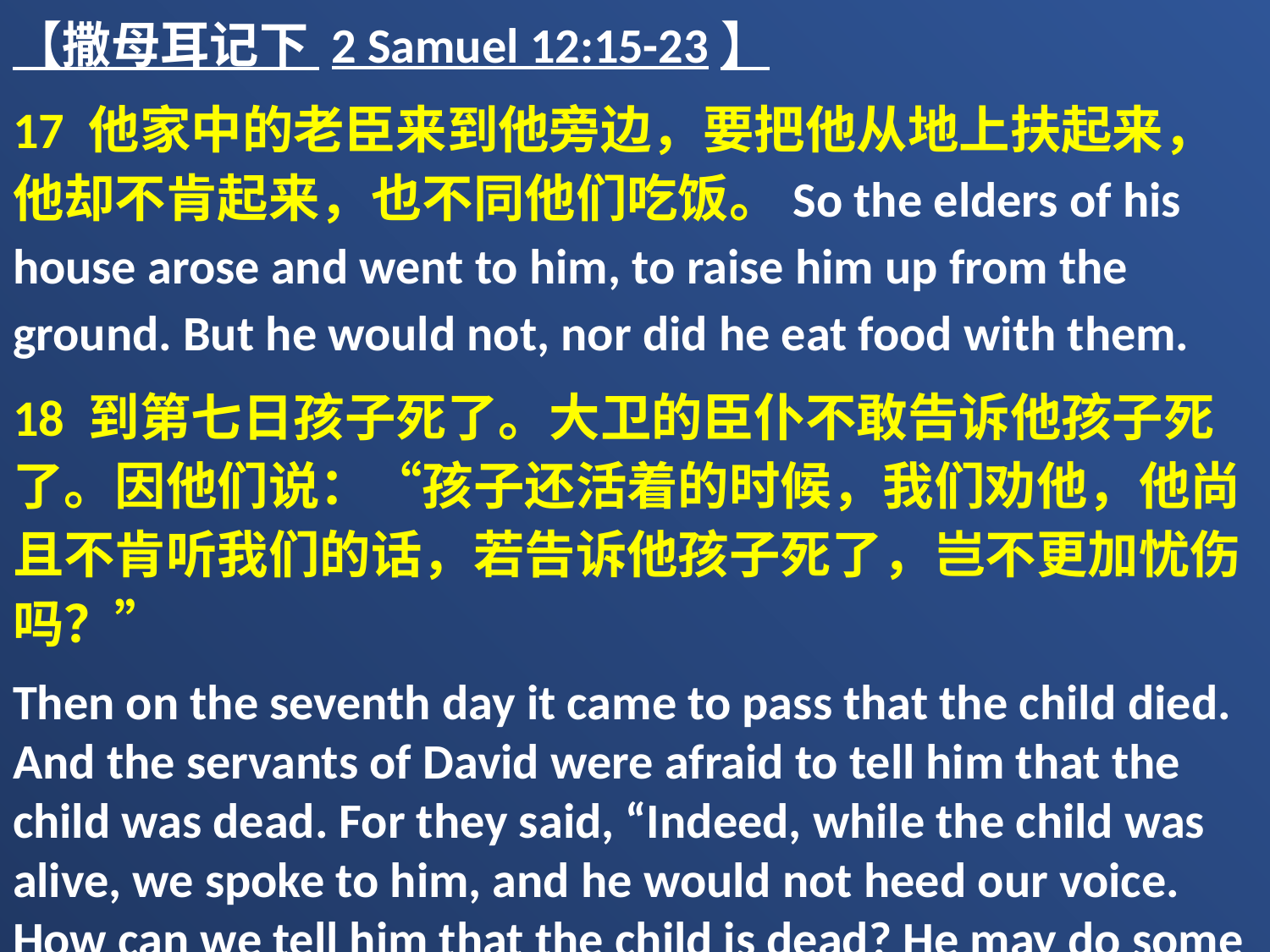

【撒母耳记下 2 Samuel 12:15-23】
17 他家中的老臣来到他旁边，要把他从地上扶起来，他却不肯起来，也不同他们吃饭。So the elders of his house arose and went to him, to raise him up from the ground. But he would not, nor did he eat food with them.
18 到第七日孩子死了。大卫的臣仆不敢告诉他孩子死了。因他们说：“孩子还活着的时候，我们劝他，他尚且不肯听我们的话，若告诉他孩子死了，岂不更加忧伤吗？”
Then on the seventh day it came to pass that the child died. And the servants of David were afraid to tell him that the child was dead. For they said, “Indeed, while the child was alive, we spoke to him, and he would not heed our voice. How can we tell him that the child is dead? He may do some harm!”